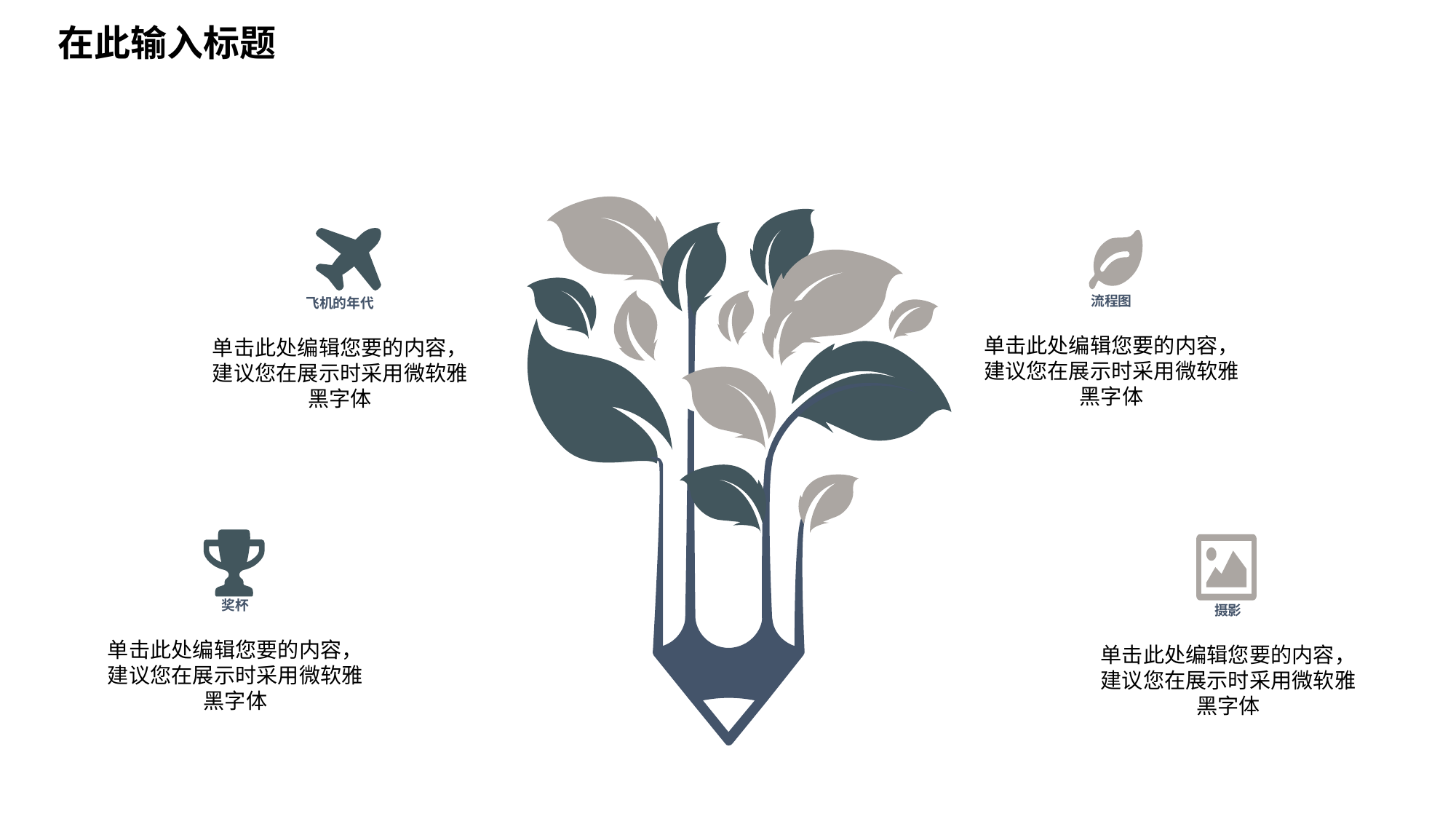

在此输入标题

飞机的年代
单击此处编辑您要的内容，建议您在展示时采用微软雅黑字体

流程图
单击此处编辑您要的内容，建议您在展示时采用微软雅黑字体

奖杯
单击此处编辑您要的内容，建议您在展示时采用微软雅黑字体

摄影
单击此处编辑您要的内容，建议您在展示时采用微软雅黑字体